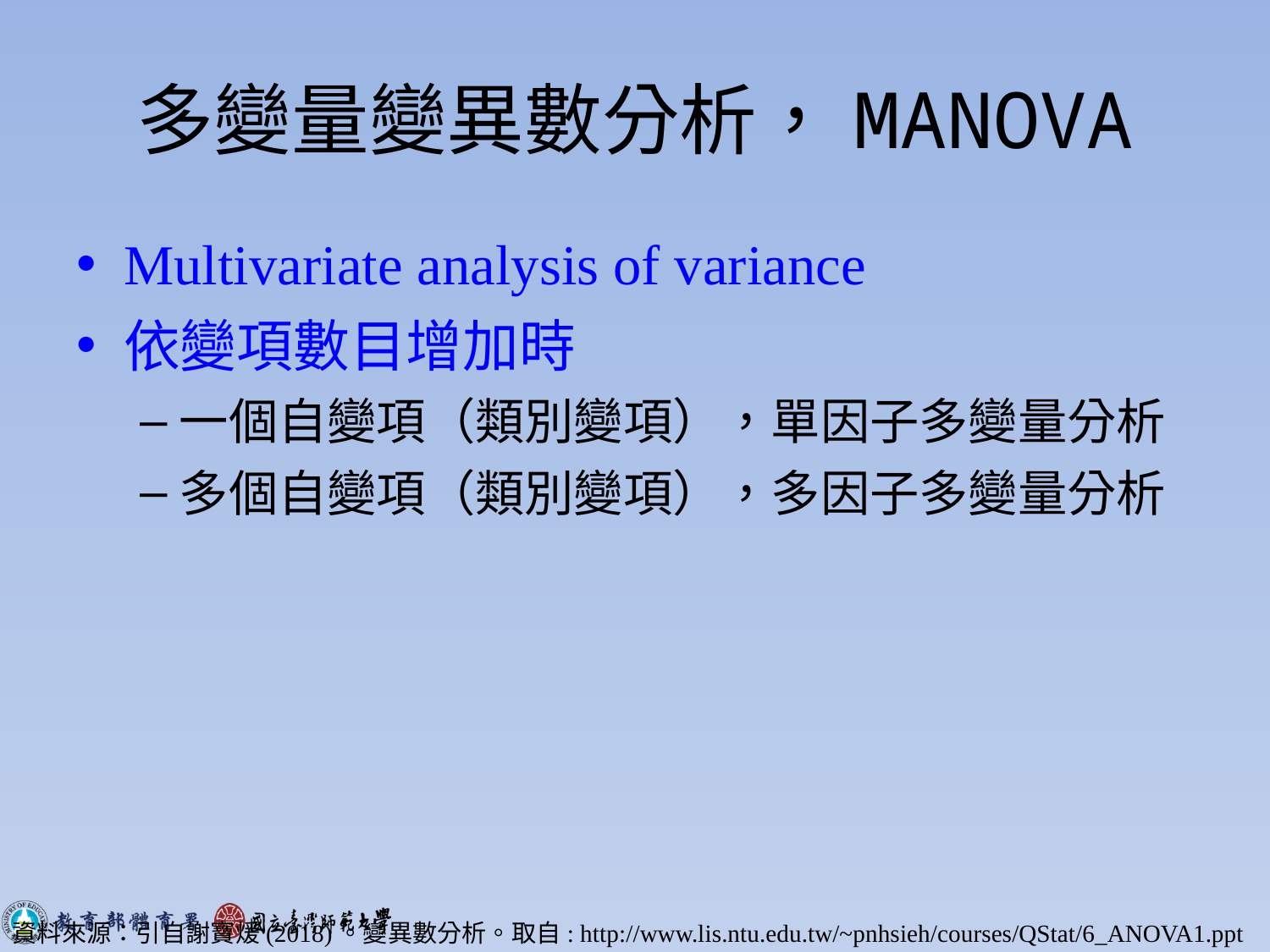

# 多變量變異數分析，MANOVA
Multivariate analysis of variance
依變項數目增加時
一個自變項（類別變項），單因子多變量分析
多個自變項（類別變項），多因子多變量分析
資料來源：引自謝寶煖(2018)。變異數分析。取自: http://www.lis.ntu.edu.tw/~pnhsieh/courses/QStat/6_ANOVA1.ppt